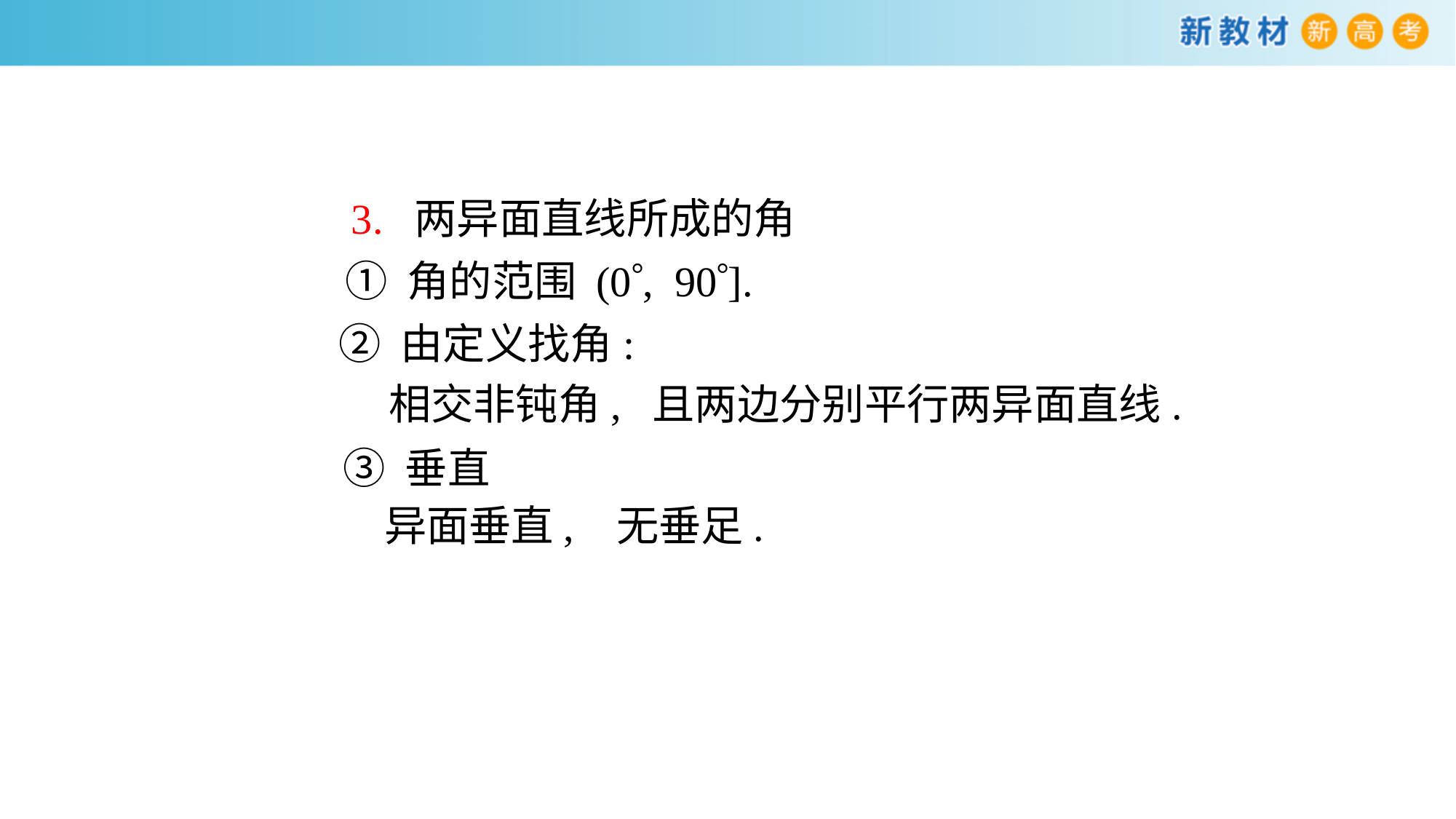

3.  两异面直线所成的角
① 角的范围 (0°,  90°].
② 由定义找角:
相交非钝角,  且两边分别平行两异面直线.
③ 垂直
异面垂直,   无垂足.